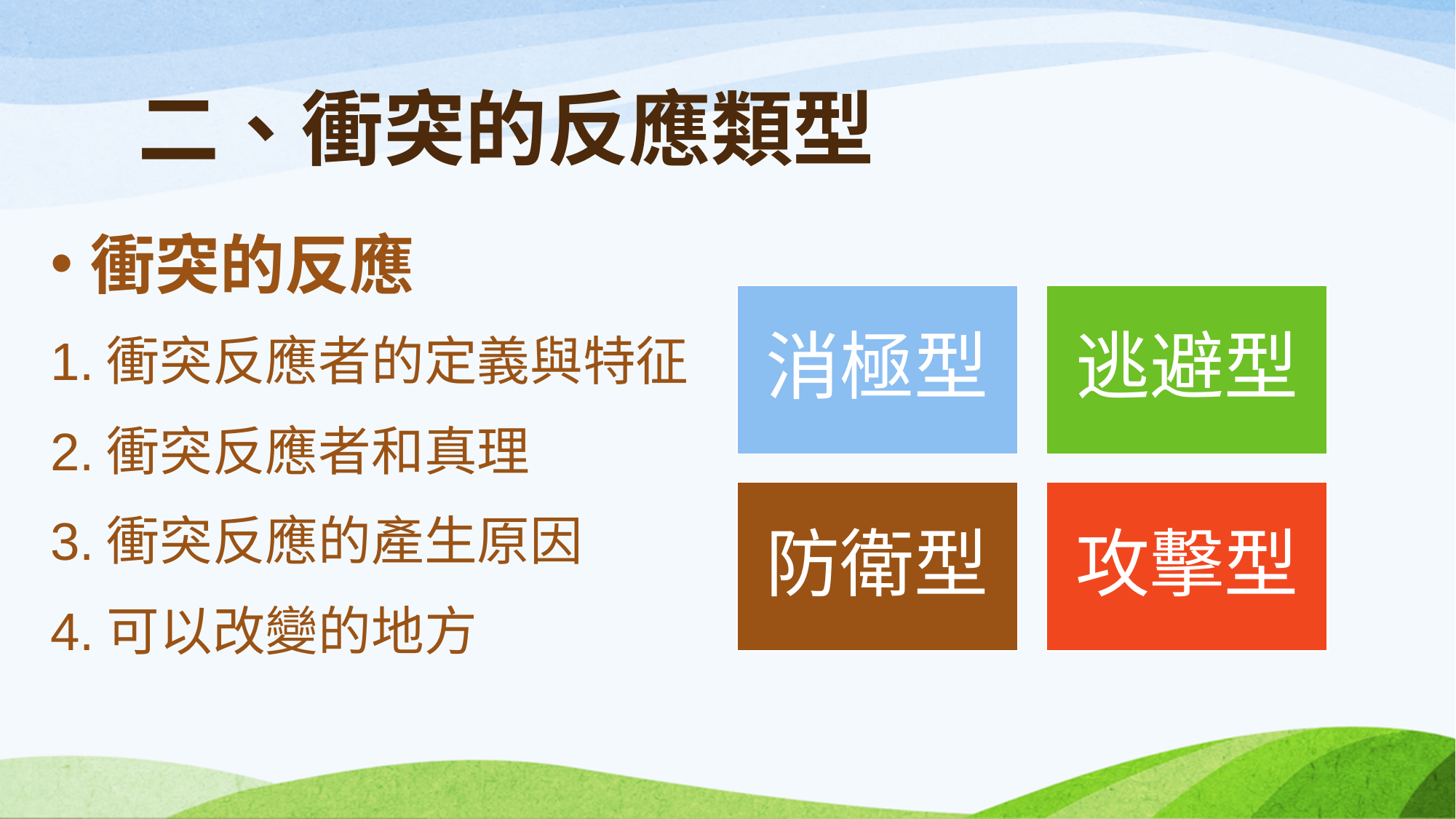

# 二、衝突的反應類型
衝突的反應
1.衝突反應者的定義與特征
2.衝突反應者和真理
3.衝突反應的產生原因
4.可以改變的地方

消極型
逃避型
防衛型
攻擊型